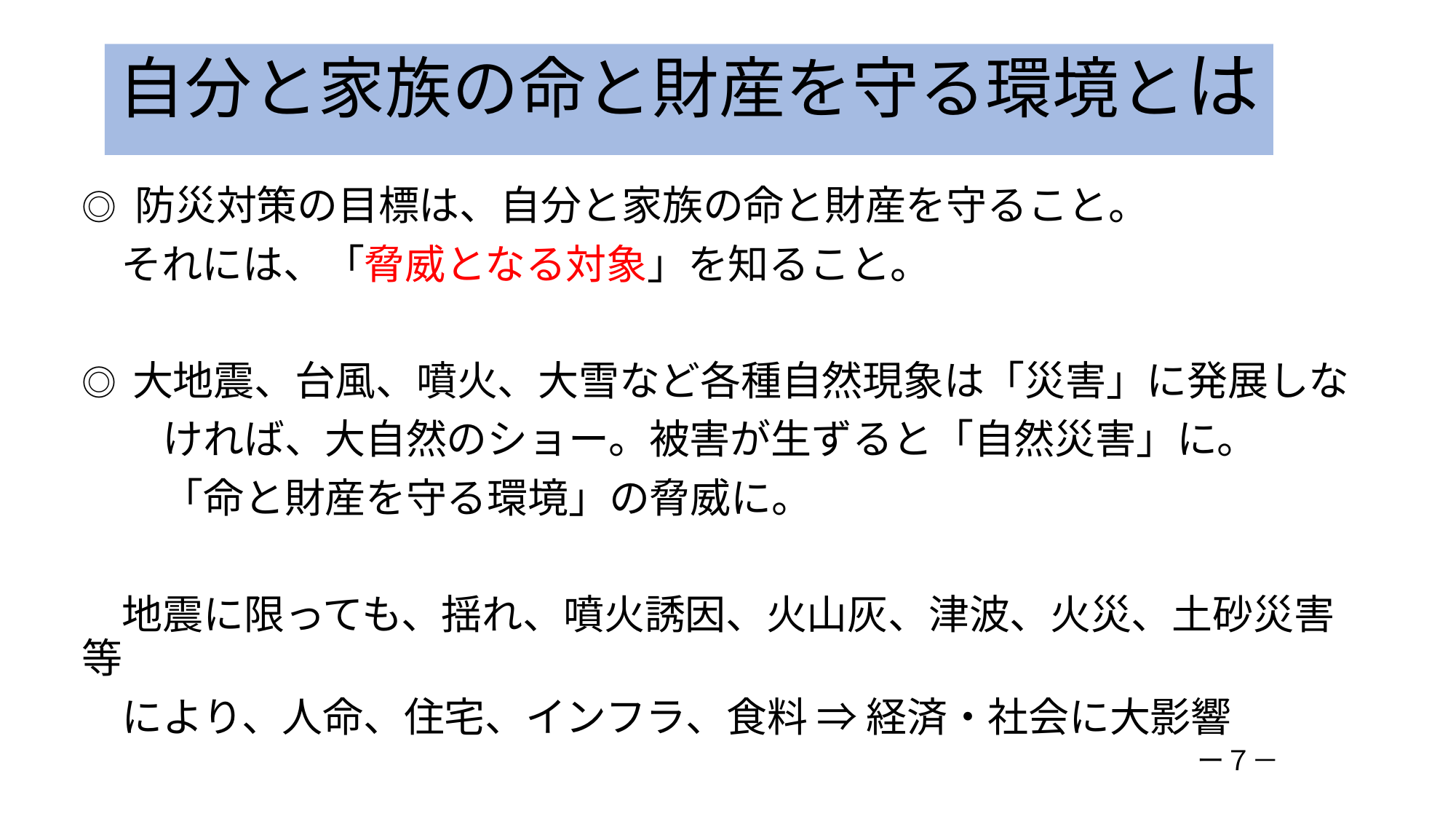

# 自分と家族の命と財産を守る環境とは
◎ 防災対策の目標は、自分と家族の命と財産を守ること。
    それには、「脅威となる対象」を知ること。

◎ 大地震、台風、噴火、大雪など各種自然現象は「災害」に発展しな
　　ければ、大自然のショー。被害が生ずると「自然災害」に。
　　「命と財産を守る環境」の脅威に。

　地震に限っても、揺れ、噴火誘因、火山灰、津波、火災、土砂災害等
　により、人命、住宅、インフラ、食料 ⇒ 経済・社会に大影響
ー７－